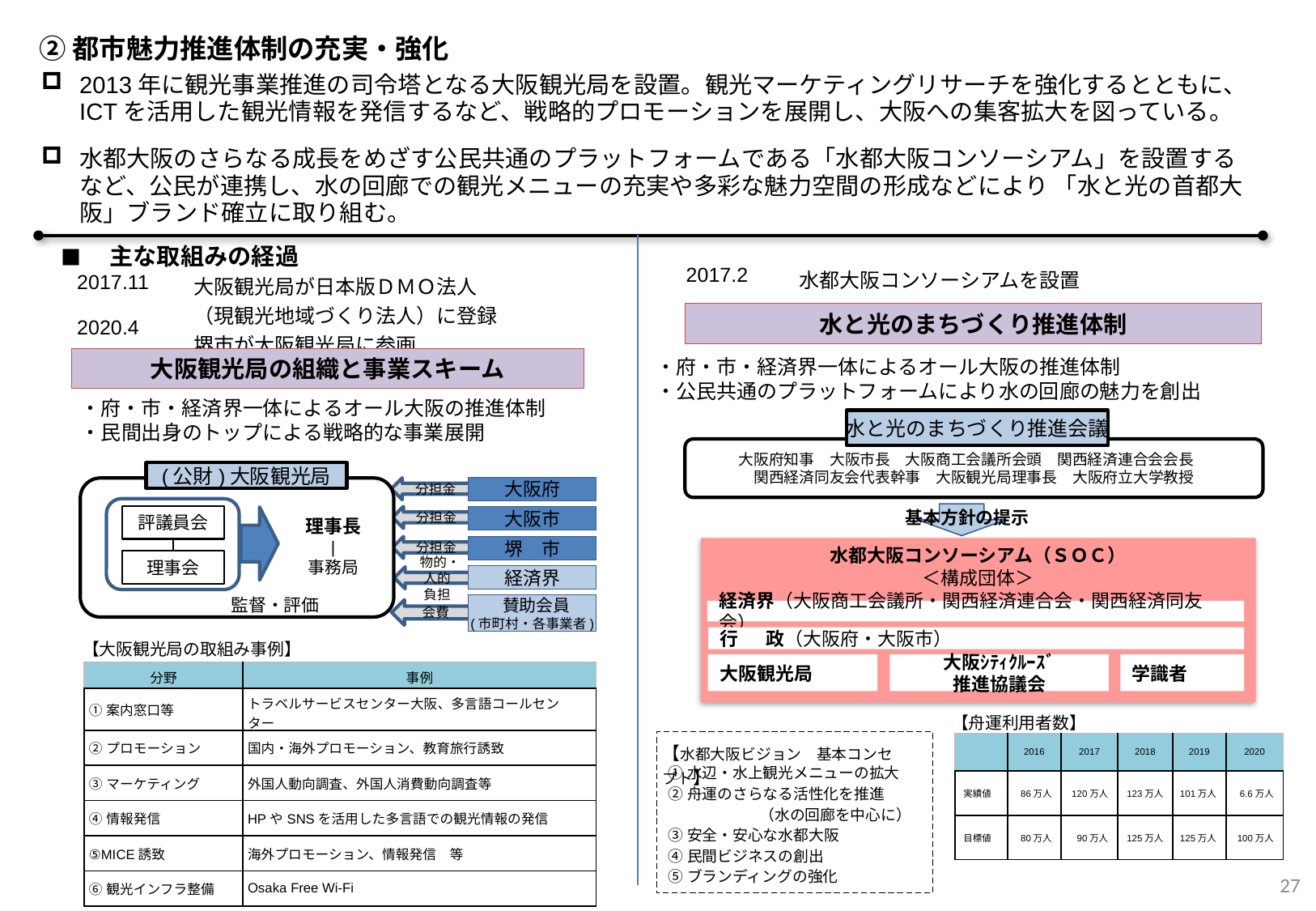

②都市魅力推進体制の充実・強化
2013年に観光事業推進の司令塔となる大阪観光局を設置。観光マーケティングリサーチを強化するとともに、ICTを活用した観光情報を発信するなど、戦略的プロモーションを展開し、大阪への集客拡大を図っている。
水都大阪のさらなる成長をめざす公民共通のプラットフォームである「水都大阪コンソーシアム」を設置するなど、公民が連携し、水の回廊での観光メニューの充実や多彩な魅力空間の形成などにより 「水と光の首都大阪」ブランド確立に取り組む。
■　主な取組みの経過

| 2017.2 | 水都大阪コンソーシアムを設置 |
| --- | --- |
| 2017.11 2020.4 | 大阪観光局が日本版ＤＭＯ法人 （現観光地域づくり法人）に登録 堺市が大阪観光局に参画 |
| --- | --- |
水と光のまちづくり推進体制
・府・市・経済界一体によるオール大阪の推進体制
・公民共通のプラットフォームにより水の回廊の魅力を創出
大阪観光局の組織と事業スキーム
・府・市・経済界一体によるオール大阪の推進体制
・民間出身のトップによる戦略的な事業展開
水と光のまちづくり推進会議
大阪府知事　大阪市長　大阪商工会議所会頭　関西経済連合会会長
関西経済同友会代表幹事　大阪観光局理事長　大阪府立大学教授
(公財)大阪観光局

監督・評価

大阪府
分担金

基本方針の提示
評議員会
分担金
大阪市
理事長
|
事務局

分担金
堺　市
水都大阪コンソーシアム（ＳＯＣ）
＜構成団体＞

経済界（大阪商工会議所・関西経済連合会・関西経済同友会）
行　  政（大阪府・大阪市）
大阪観光局
大阪ｼﾃｨｸﾙｰｽﾞ
推進協議会
学識者
理事会
経済界
 物的・
人的
負担
 賛助会員
(市町村・各事業者)
会費
【大阪観光局の取組み事例】
| 分野 | 事例 |
| --- | --- |
| ①案内窓口等 | トラベルサービスセンター大阪、多言語コールセンター |
| ②プロモーション | 国内・海外プロモーション、教育旅行誘致 |
| ③マーケティング | 外国人動向調査、外国人消費動向調査等 |
| ④情報発信 | HPやSNSを活用した多言語での観光情報の発信 |
| ⑤MICE誘致 | 海外プロモーション、情報発信　等 |
| ⑥観光インフラ整備 | Osaka Free Wi-Fi |
【舟運利用者数】

①水辺・水上観光メニューの拡大
②舟運のさらなる活性化を推進
　　　　　　（水の回廊を中心に）
③安全・安心な水都大阪
④民間ビジネスの創出
⑤ブランディングの強化
【水都大阪ビジョン　基本コンセプト】
|  | 2016 | 2017 | 2018 | 2019 | 2020 |
| --- | --- | --- | --- | --- | --- |
| 実績値 | 86万人 | 120万人 | 123万人 | 101万人 | 6.6万人 |
| 目標値 | 80万人 | 90万人 | 125万人 | 125万人 | 100万人 |
27